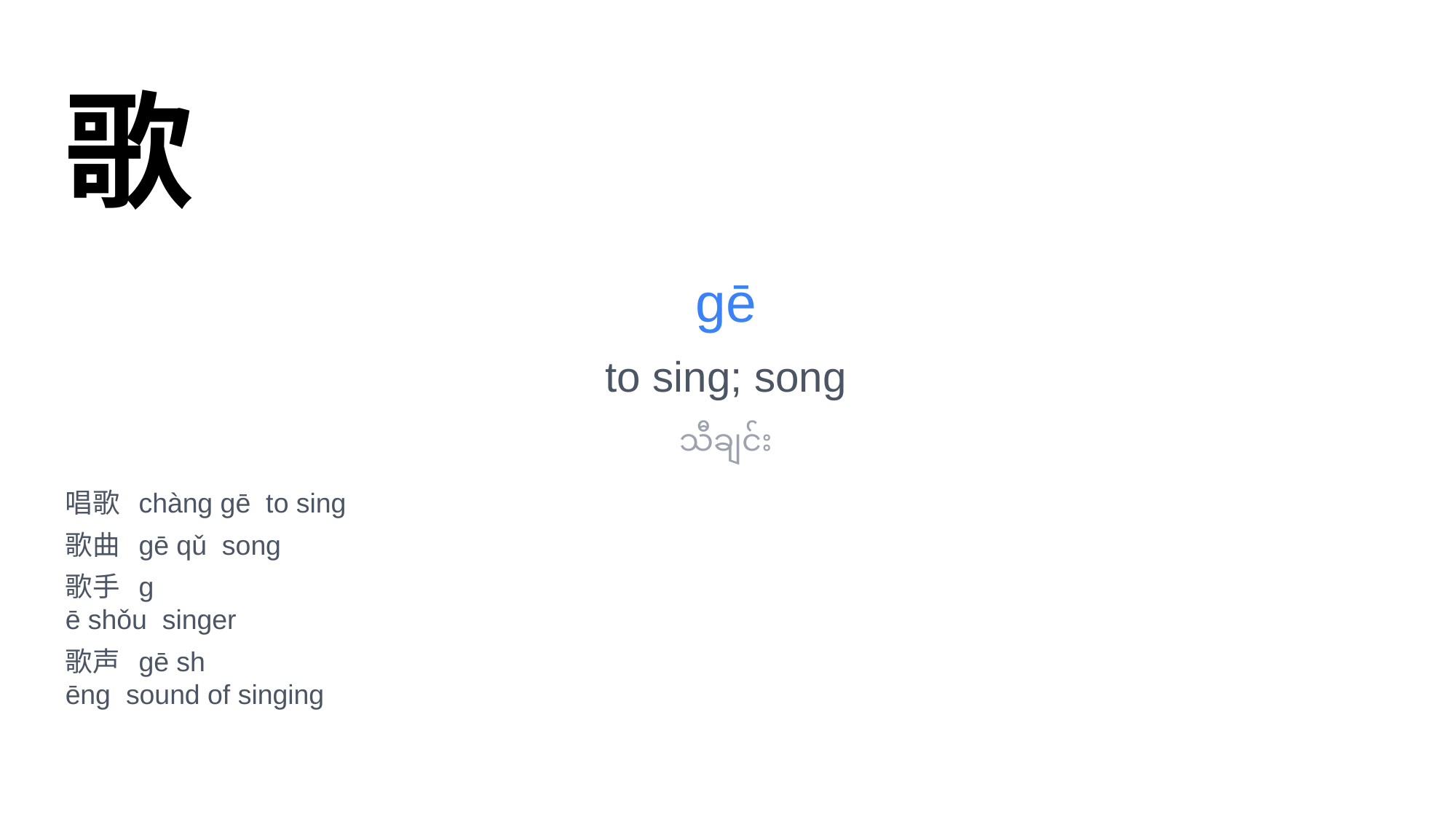

歌
gē
to sing; song
သီချင်း
唱歌  chàng gē  to sing
歌曲  gē qǔ  song
歌手  g
ē shǒu  singer
歌声  gē sh
ēng  sound of singing